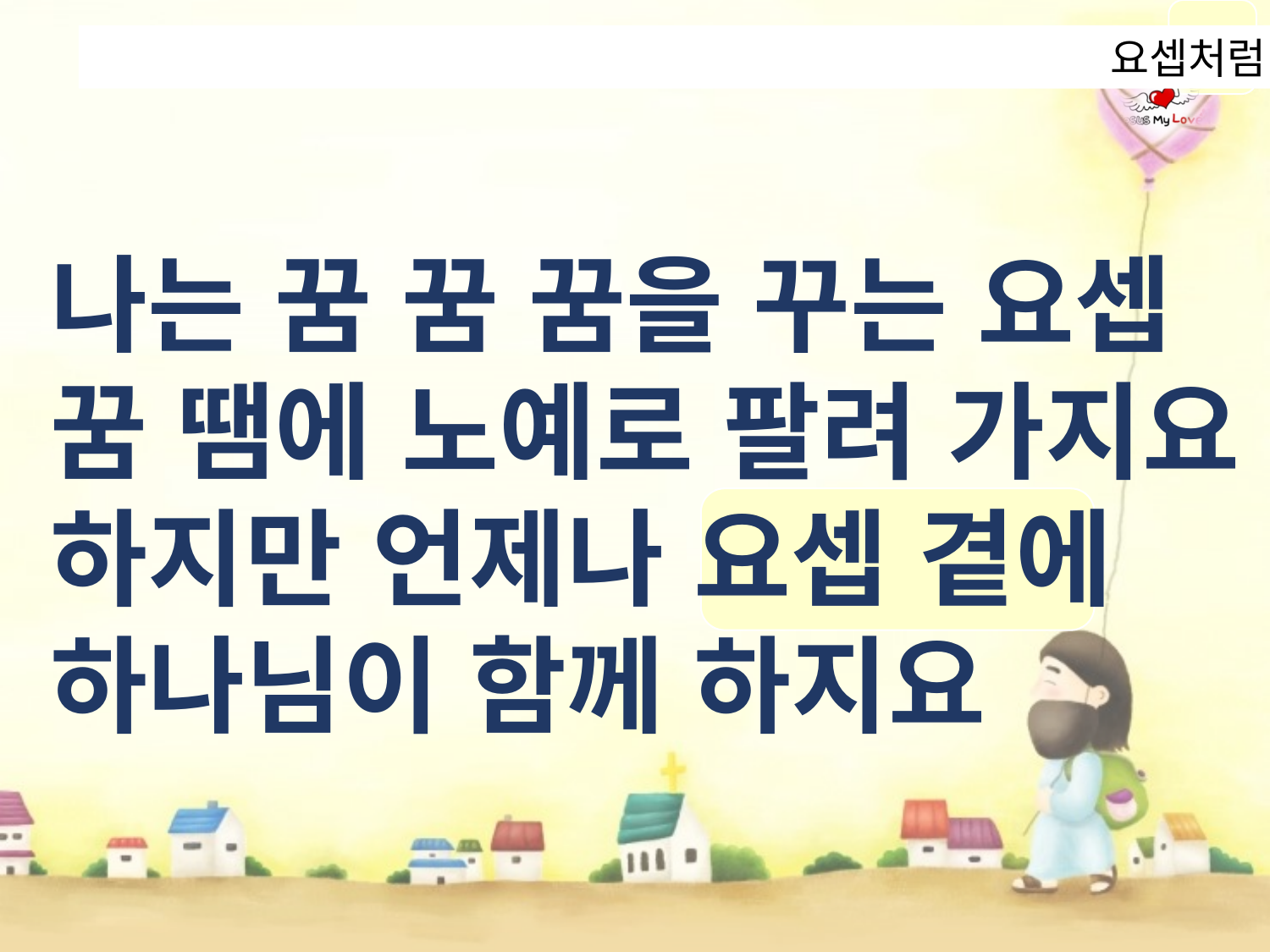

요셉처럼
나는 꿈 꿈 꿈을 꾸는 요셉
꿈 땜에 노예로 팔려 가지요
하지만 언제나 요셉 곁에
하나님이 함께 하지요